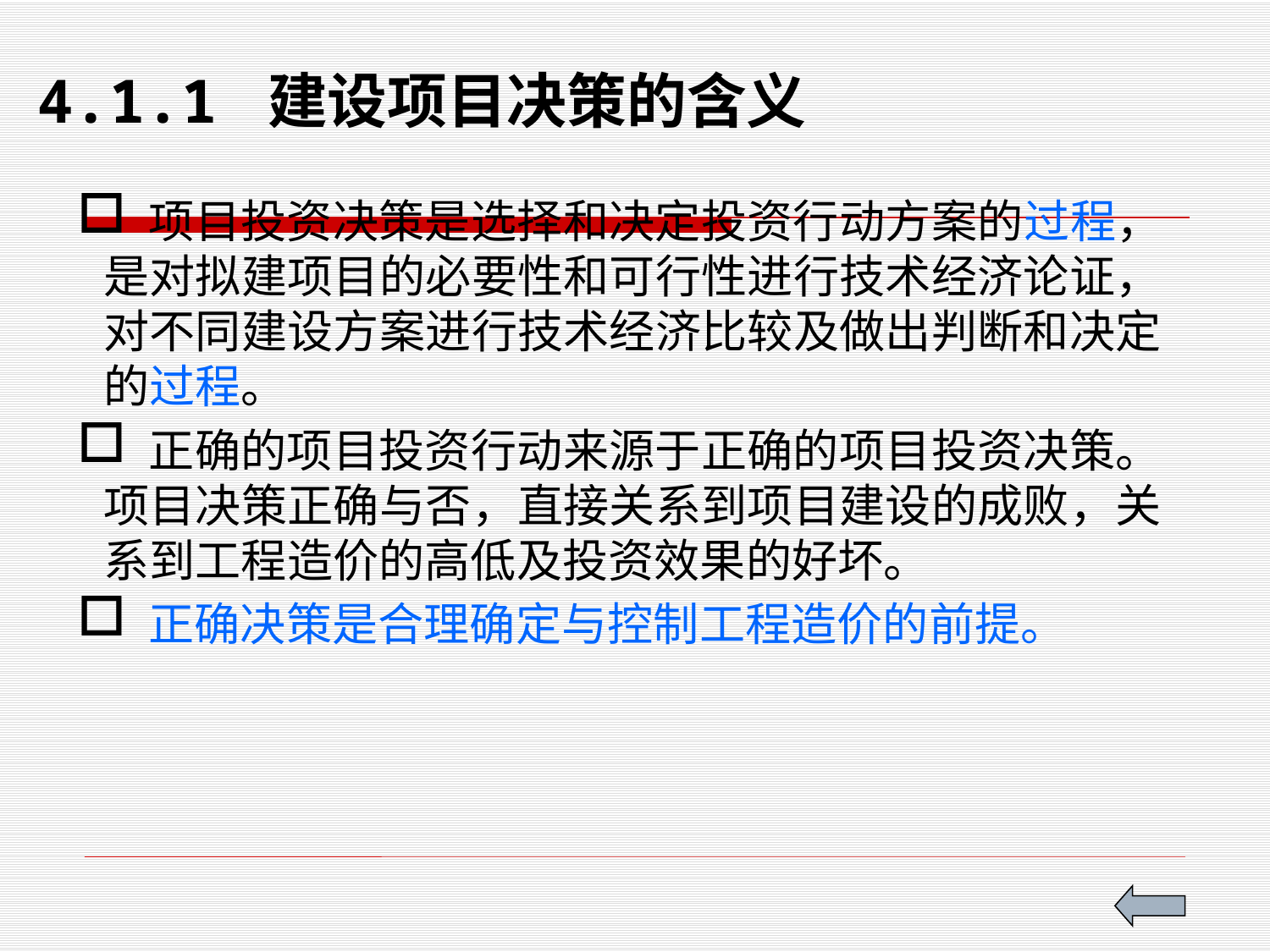

# 4.1.1 建设项目决策的含义
 项目投资决策是选择和决定投资行动方案的过程，是对拟建项目的必要性和可行性进行技术经济论证，对不同建设方案进行技术经济比较及做出判断和决定的过程。
 正确的项目投资行动来源于正确的项目投资决策。项目决策正确与否，直接关系到项目建设的成败，关系到工程造价的高低及投资效果的好坏。
 正确决策是合理确定与控制工程造价的前提。